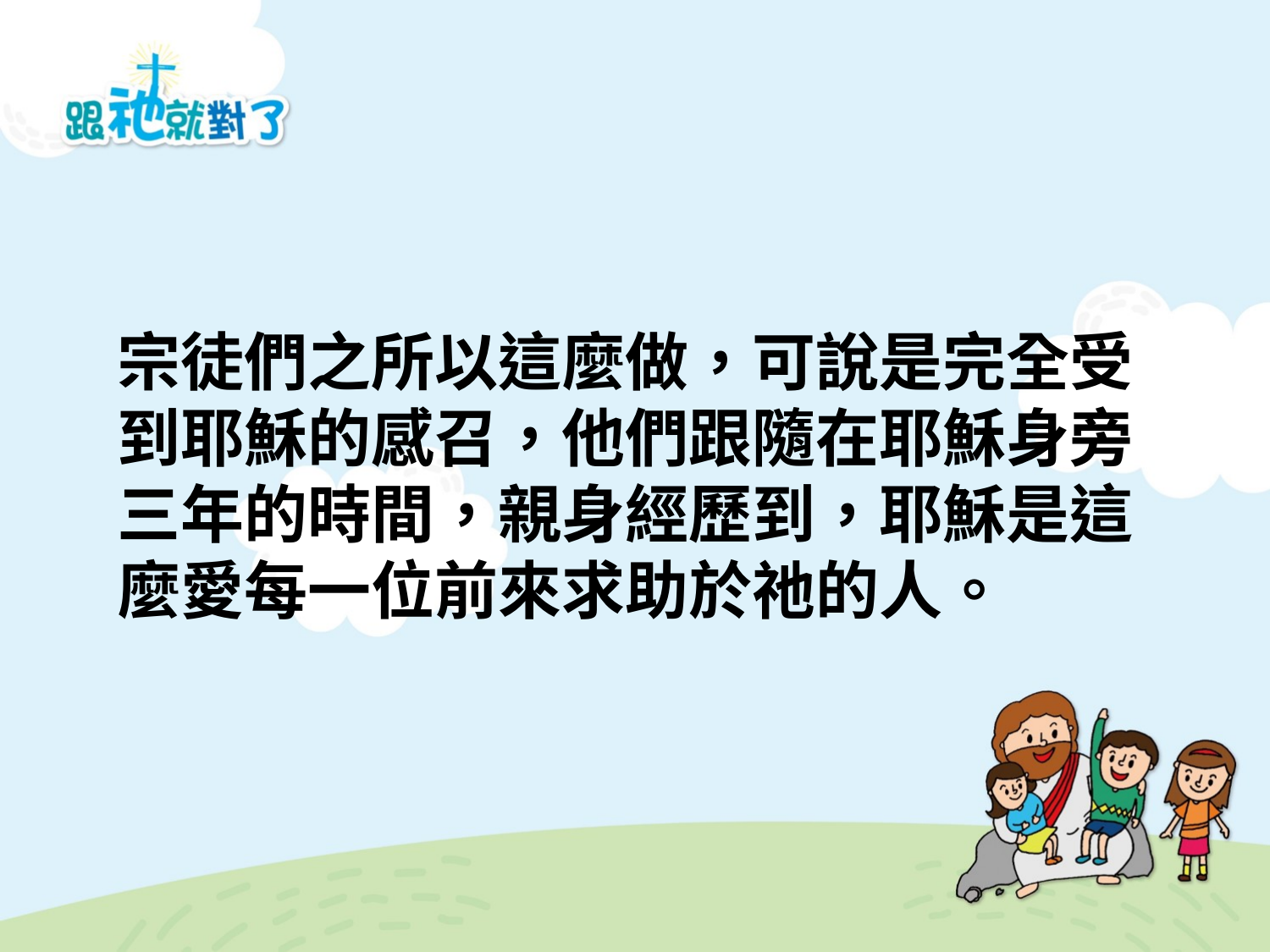

宗徒們之所以這麼做，可說是完全受到耶穌的感召，他們跟隨在耶穌身旁三年的時間，親身經歷到，耶穌是這麼愛每一位前來求助於祂的人。